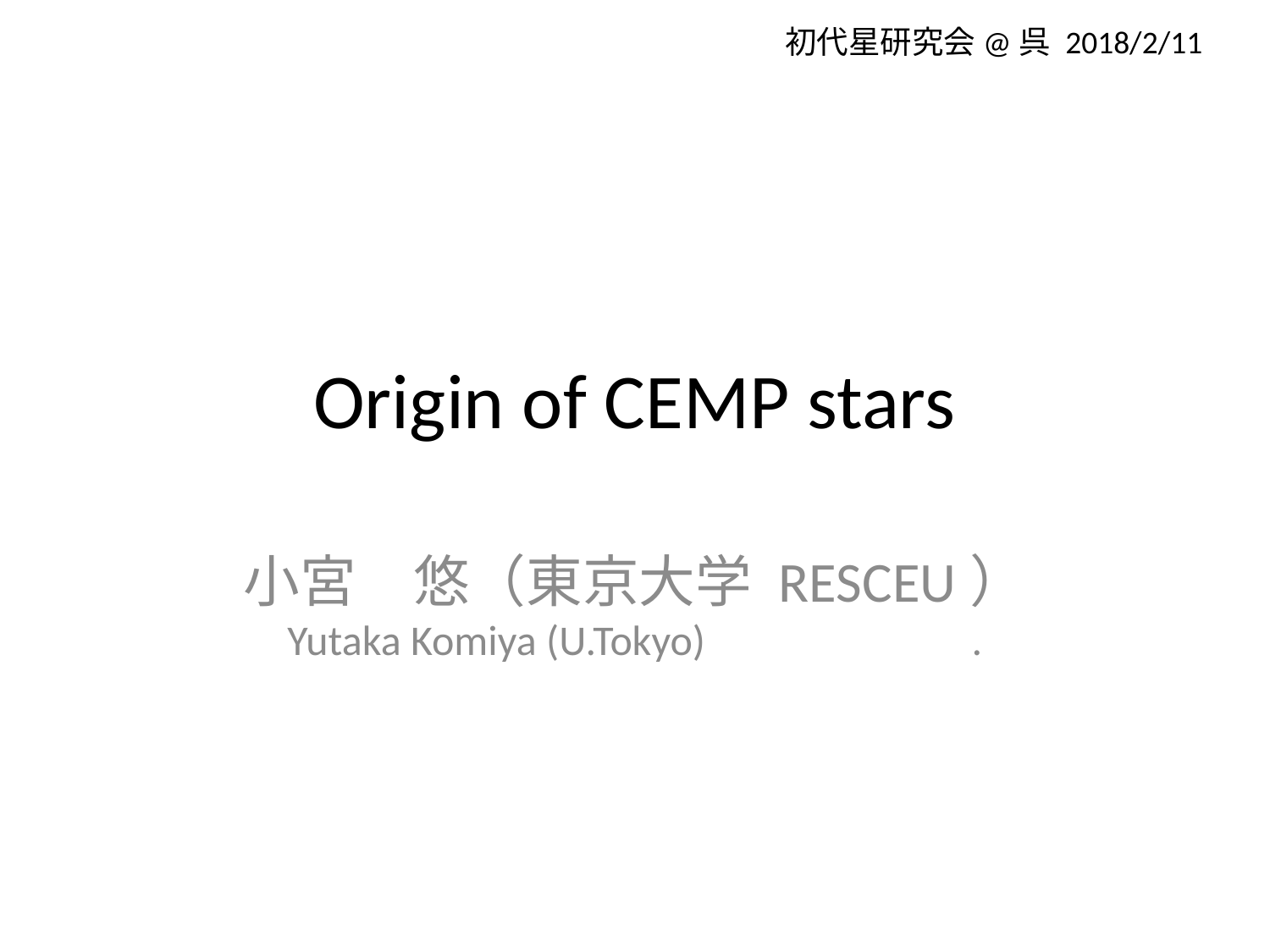

初代星研究会@呉 2018/2/11
# Origin of CEMP stars
小宮　悠（東京大学 RESCEU）
Yutaka Komiya (U.Tokyo)                            .